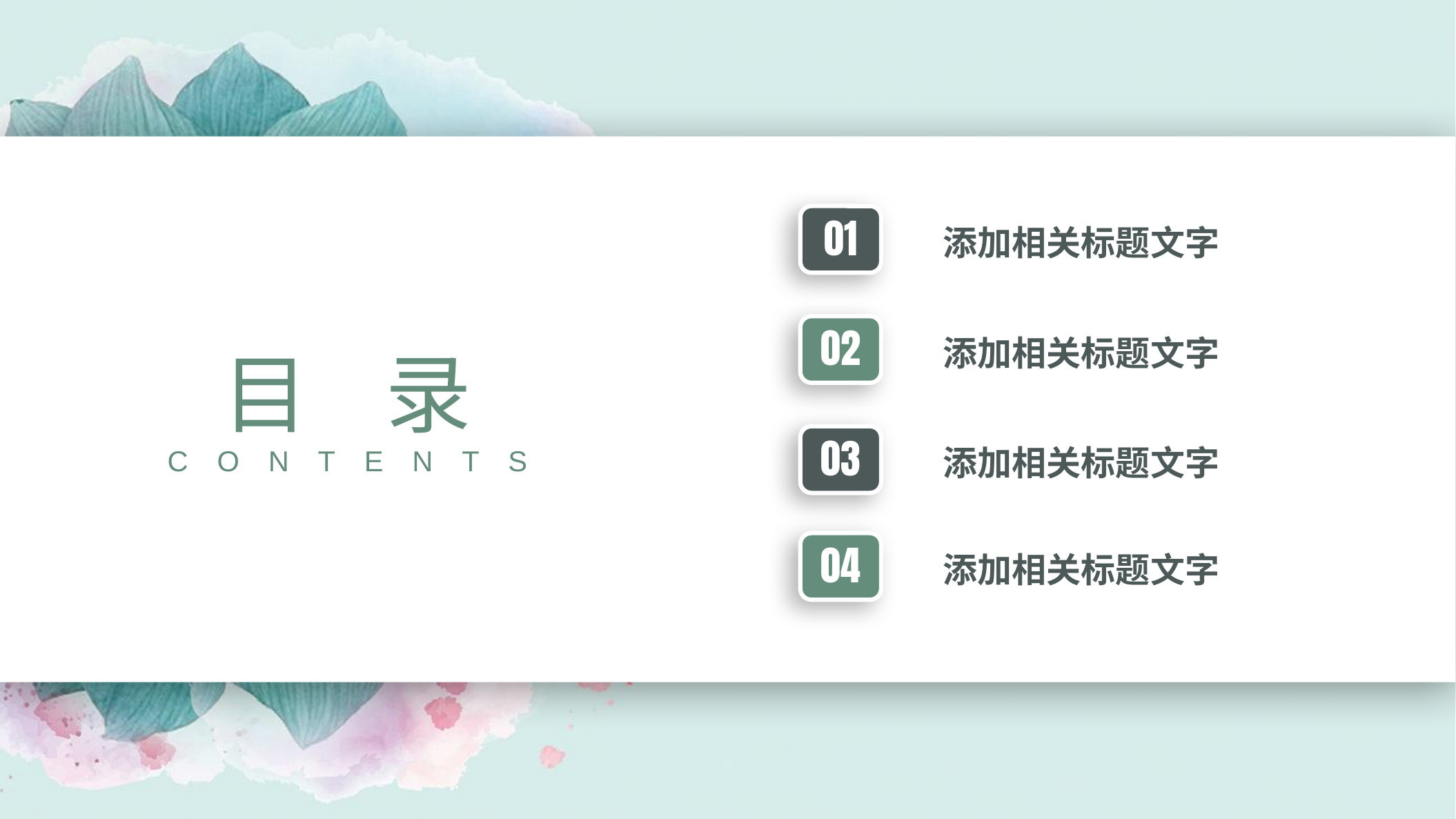

01
添加相关标题文字
02
添加相关标题文字
目 录
contents
03
添加相关标题文字
04
添加相关标题文字